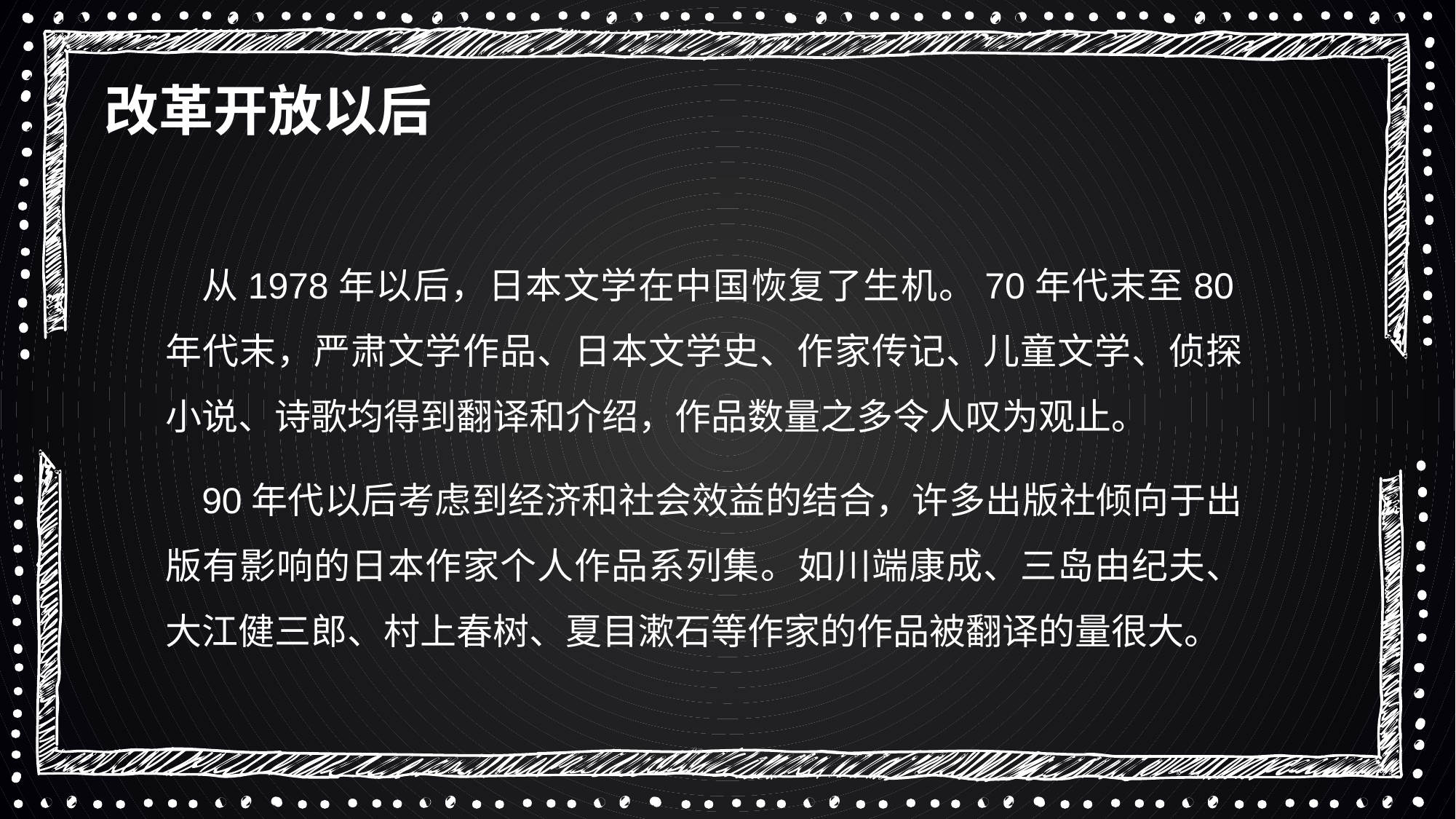

改革开放以后
从1978年以后，日本文学在中国恢复了生机。70年代末至80年代末，严肃文学作品、日本文学史、作家传记、儿童文学、侦探小说、诗歌均得到翻译和介绍，作品数量之多令人叹为观止。
90年代以后考虑到经济和社会效益的结合，许多出版社倾向于出版有影响的日本作家个人作品系列集。如川端康成、三岛由纪夫、大江健三郎、村上春树、夏目漱石等作家的作品被翻译的量很大。